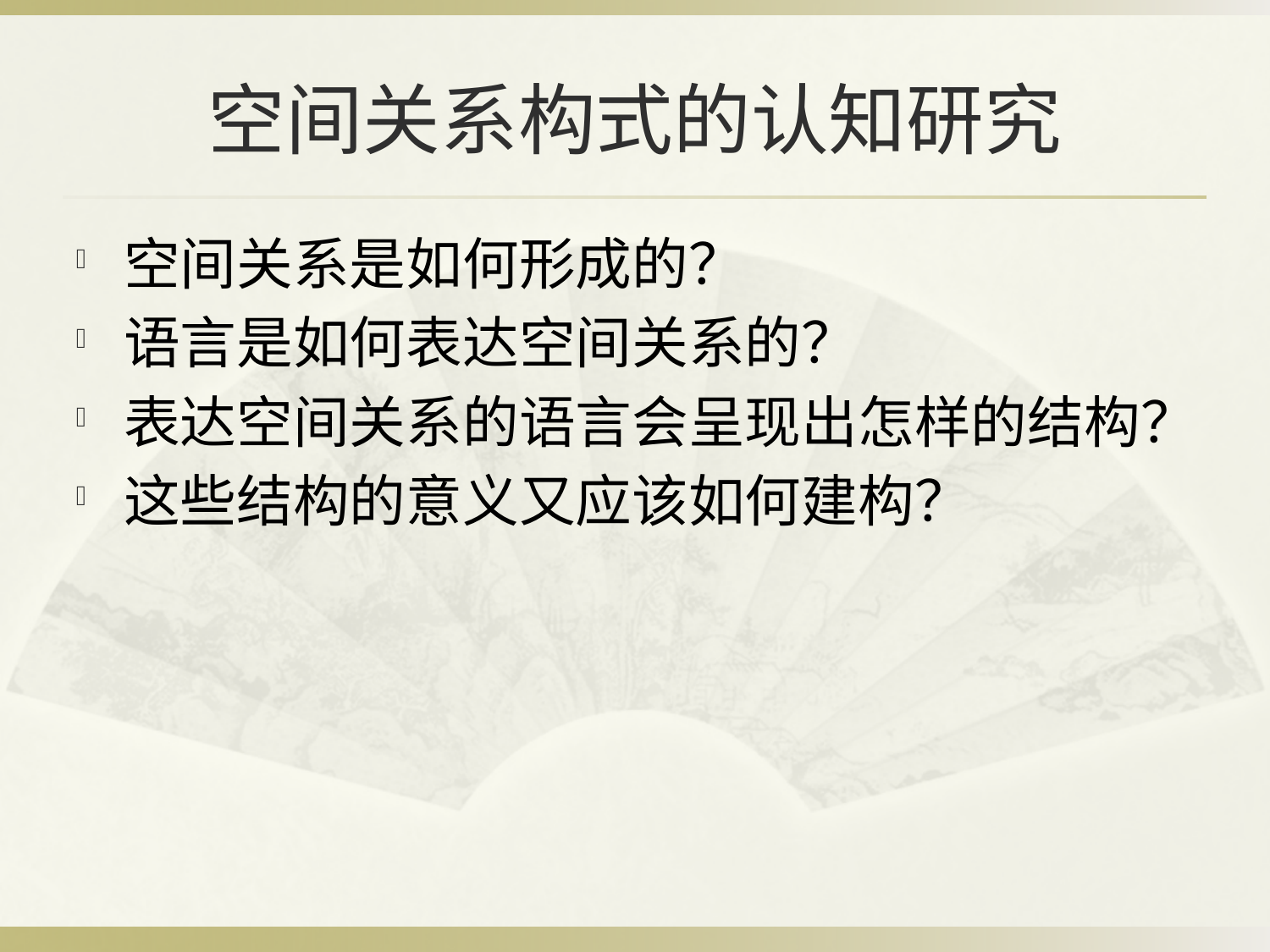

# 空间关系构式的认知研究
空间关系是如何形成的？
语言是如何表达空间关系的？
表达空间关系的语言会呈现出怎样的结构？
这些结构的意义又应该如何建构？